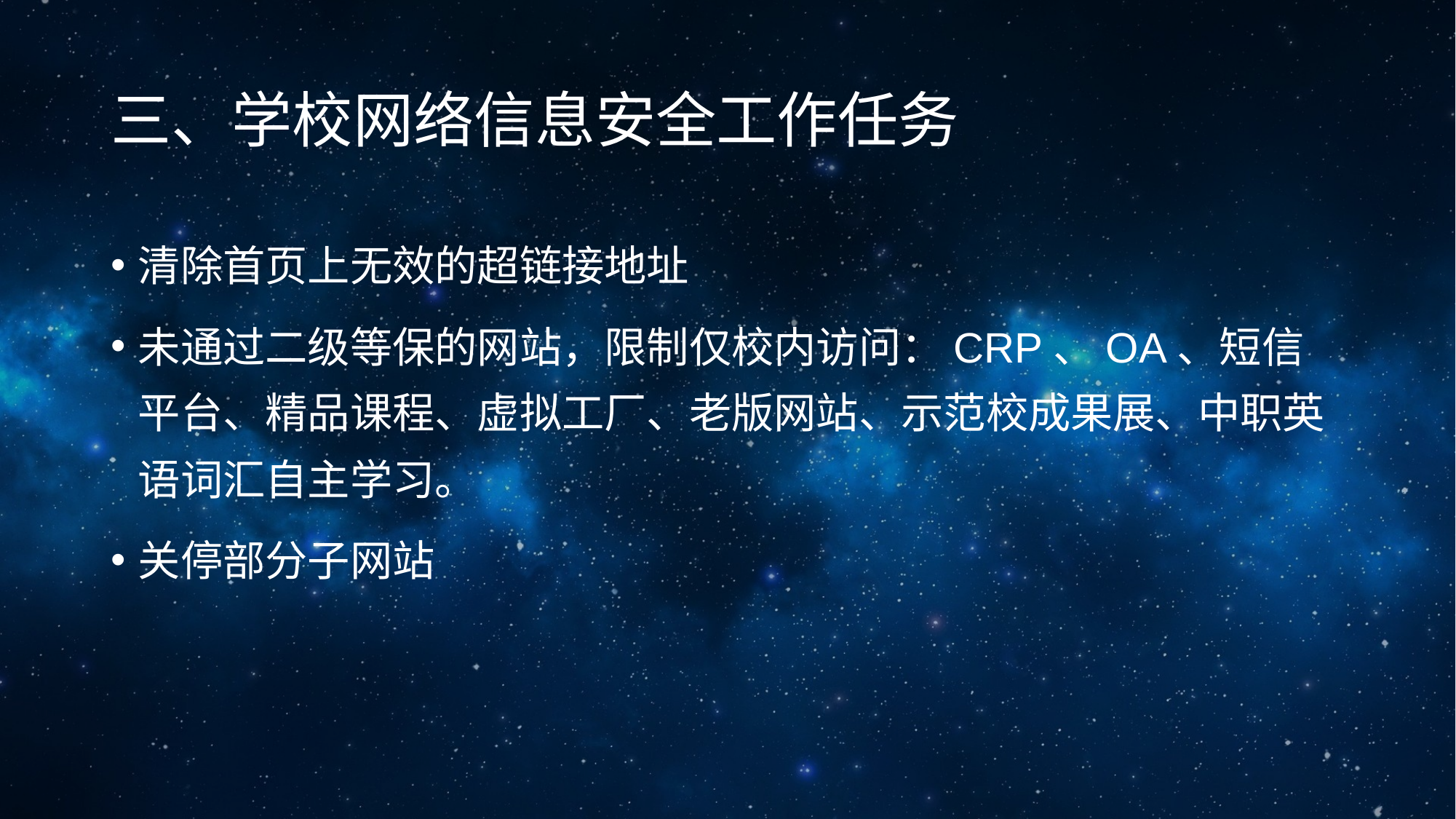

# 三、学校网络信息安全工作任务
清除首页上无效的超链接地址
未通过二级等保的网站，限制仅校内访问：CRP、OA、短信平台、精品课程、虚拟工厂、老版网站、示范校成果展、中职英语词汇自主学习。
关停部分子网站